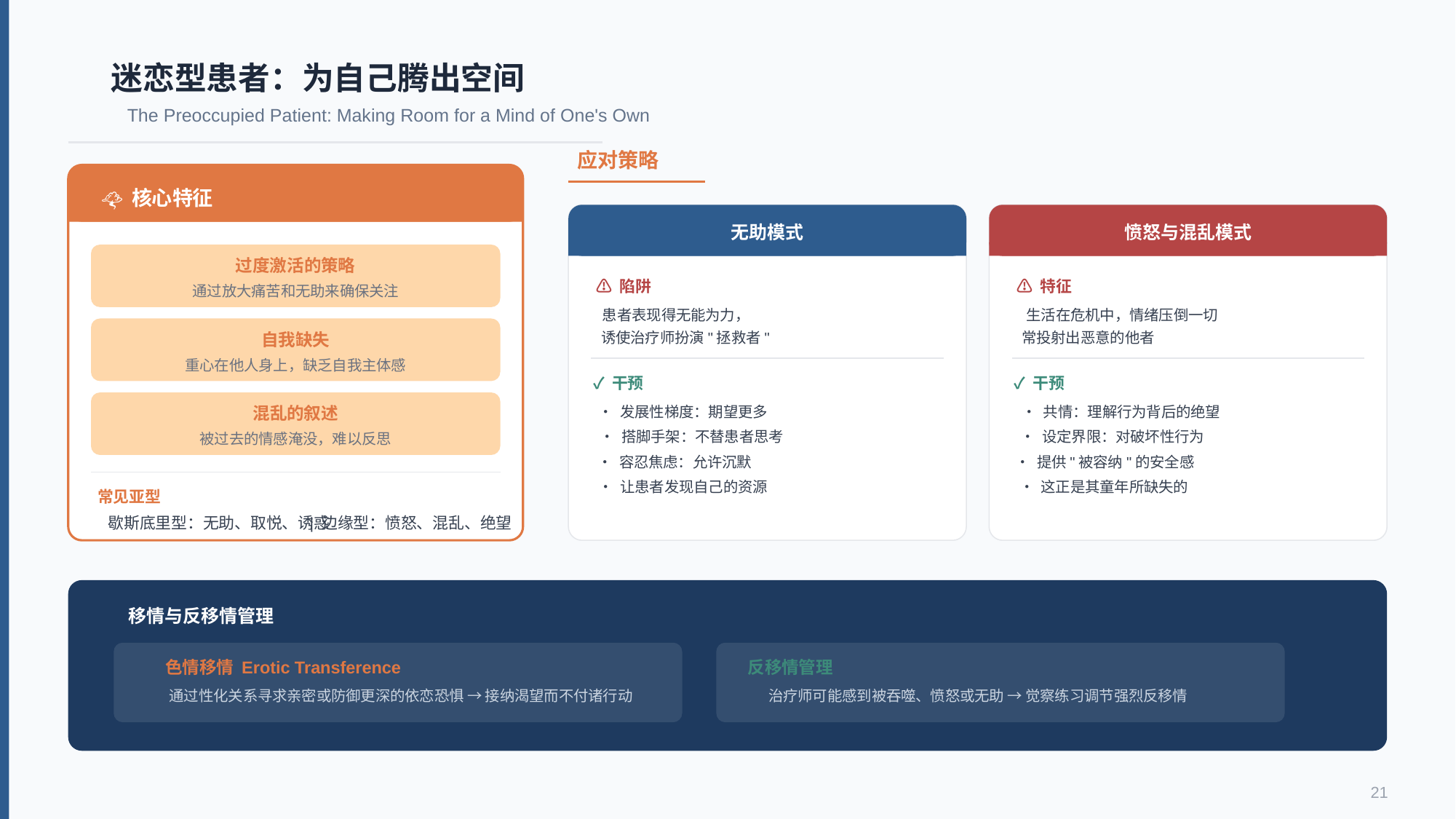

迷恋型患者：为自己腾出空间
The Preoccupied Patient: Making Room for a Mind of One's Own

应对策略

无助模式

⚠️ 陷阱
患者表现得无能为力，
诱使治疗师扮演"拯救者"

✓ 干预
• 发展性梯度：期望更多
• 搭脚手架：不替患者思考
• 容忍焦虑：允许沉默
• 让患者发现自己的资源

愤怒与混乱模式

⚠️ 特征
生活在危机中，情绪压倒一切
常投射出恶意的他者

✓ 干预
• 共情：理解行为背后的绝望
• 设定界限：对破坏性行为
• 提供"被容纳"的安全感
• 这正是其童年所缺失的

🌪️ 核心特征

过度激活的策略
通过放大痛苦和无助来确保关注

自我缺失
重心在他人身上，缺乏自我主体感

混乱的叙述
被过去的情感淹没，难以反思

常见亚型
歇斯底里型：无助、取悦、诱惑
| 边缘型：愤怒、混乱、绝望

移情与反移情管理

色情移情 Erotic Transference
反移情管理
通过性化关系寻求亲密或防御更深的依恋恐惧 → 接纳渴望而不付诸行动
治疗师可能感到被吞噬、愤怒或无助 → 觉察练习调节强烈反移情
21